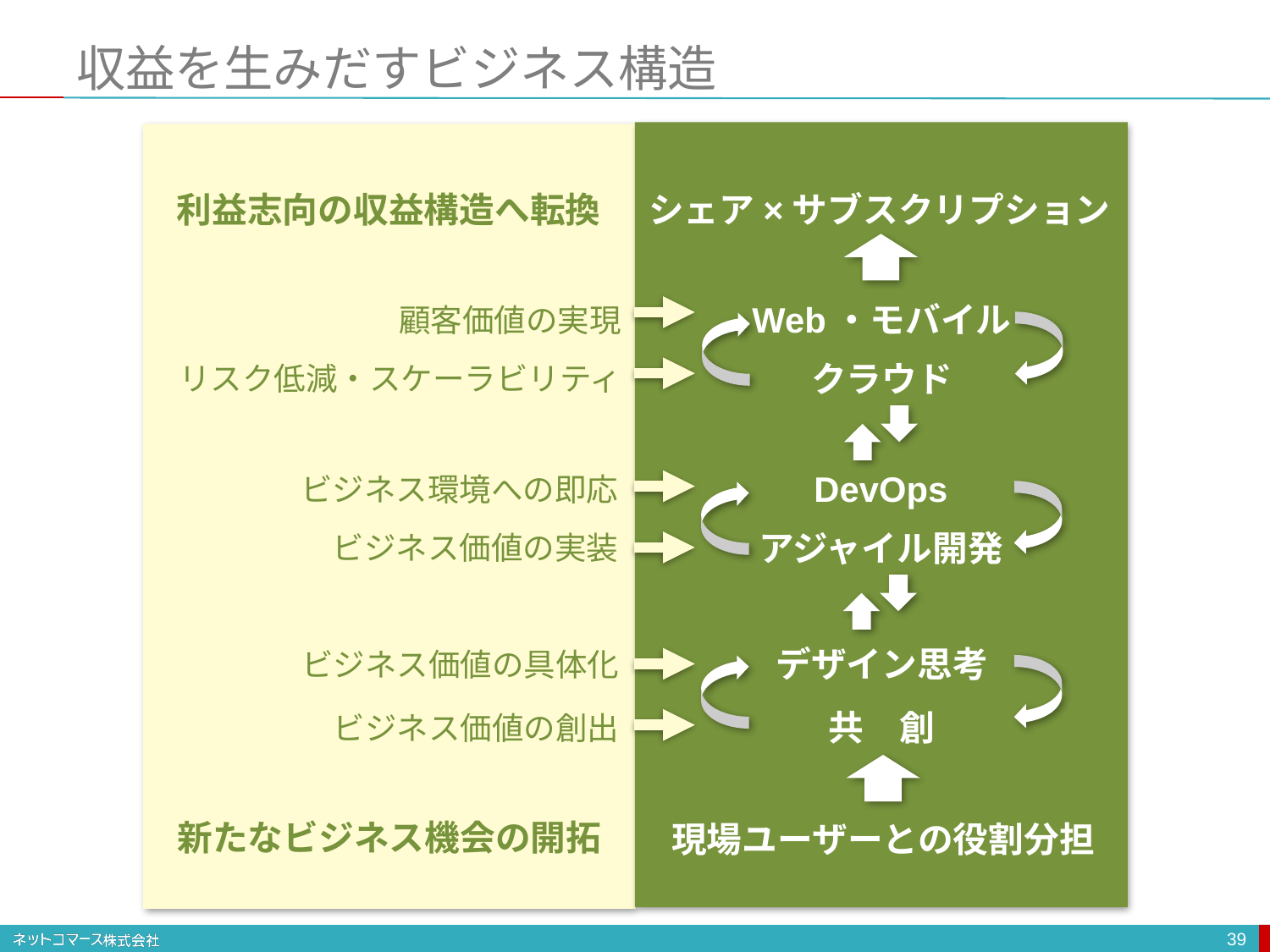

# 収益を生みだすビジネス構造

シェア×サブスクリプション
利益志向の収益構造へ転換

Web・モバイル
顧客価値の実現

クラウド
リスク低減・スケーラビリティ

DevOps
ビジネス環境への即応

アジャイル開発
ビジネス価値の実装

デザイン思考
ビジネス価値の具体化

共　創
ビジネス価値の創出

新たなビジネス機会の開拓
現場ユーザーとの役割分担
39